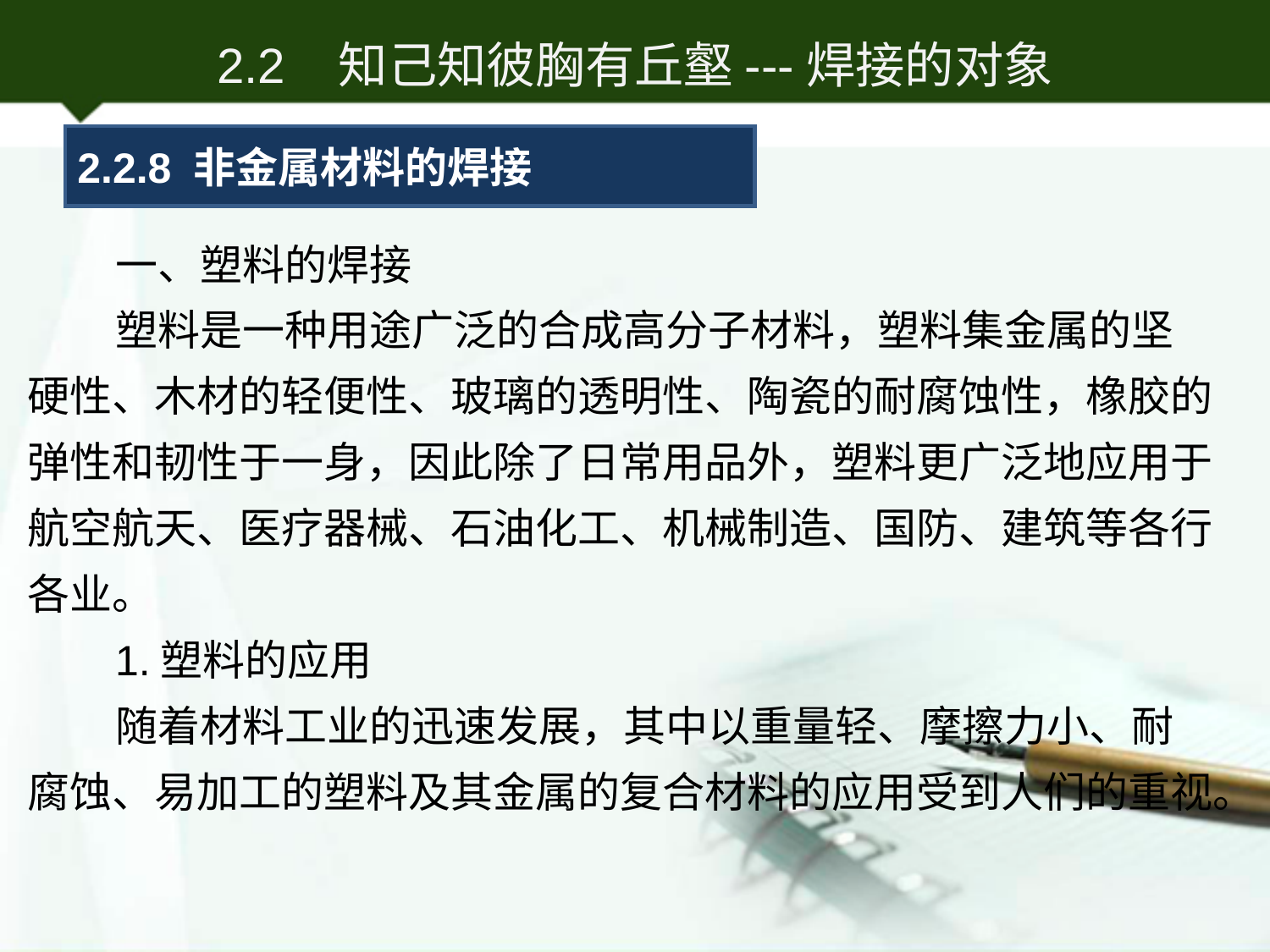

2.2   知己知彼胸有丘壑---焊接的对象
2.2.8 非金属材料的焊接
一、塑料的焊接
塑料是一种用途广泛的合成高分子材料，塑料集金属的坚硬性、木材的轻便性、玻璃的透明性、陶瓷的耐腐蚀性，橡胶的弹性和韧性于一身，因此除了日常用品外，塑料更广泛地应用于航空航天、医疗器械、石油化工、机械制造、国防、建筑等各行各业。
1.塑料的应用
随着材料工业的迅速发展，其中以重量轻、摩擦力小、耐腐蚀、易加工的塑料及其金属的复合材料的应用受到人们的重视。